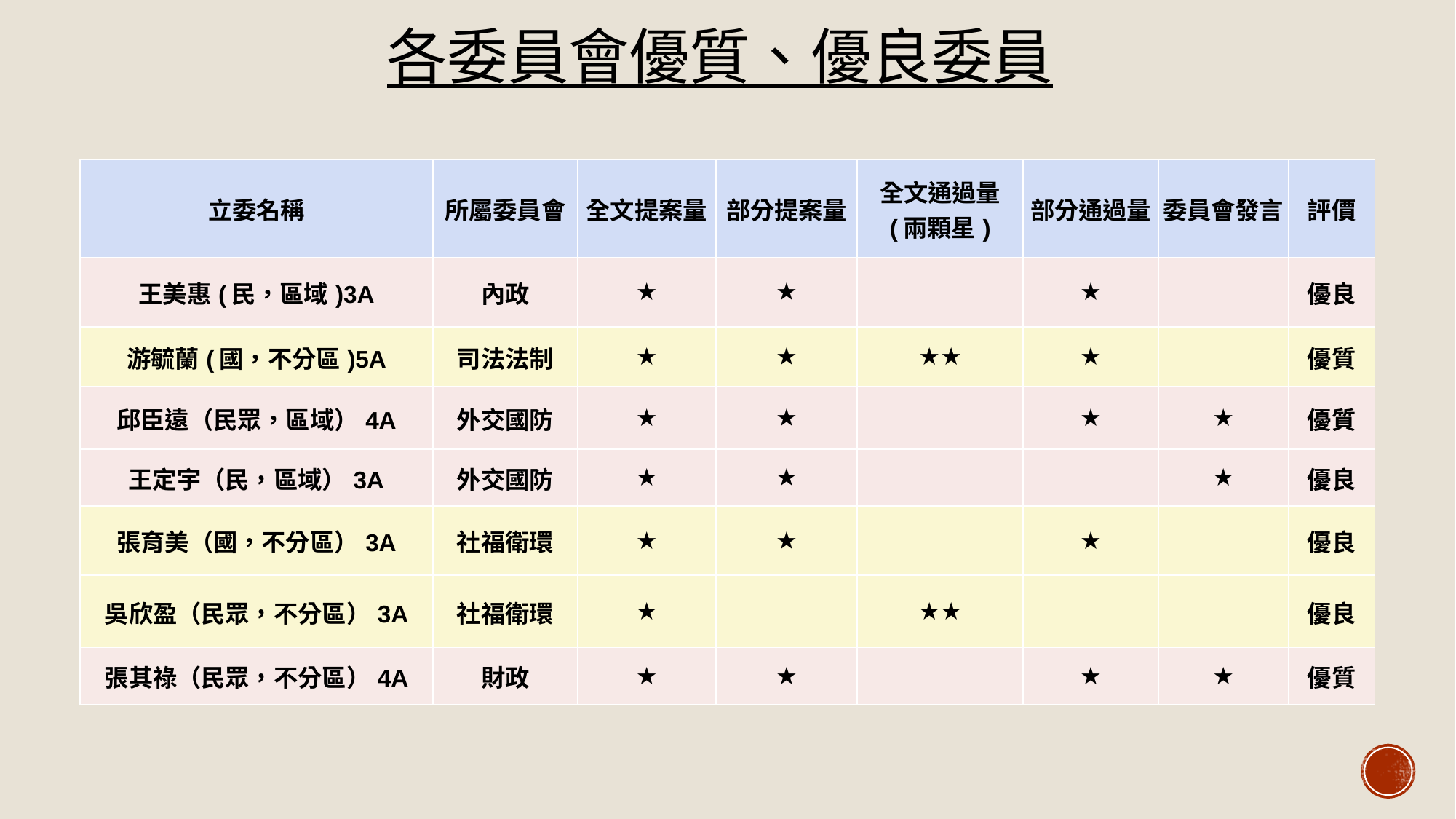

# 各委員會優質、優良委員
| 立委名稱 | 所屬委員會 | 全文提案量 | 部分提案量 | 全文通過量 (兩顆星) | 部分通過量 | 委員會發言 | 評價 |
| --- | --- | --- | --- | --- | --- | --- | --- |
| 王美惠(民，區域)3A | 內政 | ★ | ★ |  | ★ |  | 優良 |
| 游毓蘭(國，不分區)5A | 司法法制 | ★ | ★ | ★★ | ★ |  | 優質 |
| 邱臣遠（民眾，區域）4A | 外交國防 | ★ | ★ |  | ★ | ★ | 優質 |
| 王定宇（民，區域）3A | 外交國防 | ★ | ★ |  |  | ★ | 優良 |
| 張育美（國，不分區）3A | 社福衛環 | ★ | ★ |  | ★ |  | 優良 |
| 吳欣盈（民眾，不分區）3A | 社福衛環 | ★ |  | ★★ |  |  | 優良 |
| 張其祿（民眾，不分區）4A | 財政 | ★ | ★ |  | ★ | ★ | 優質 |